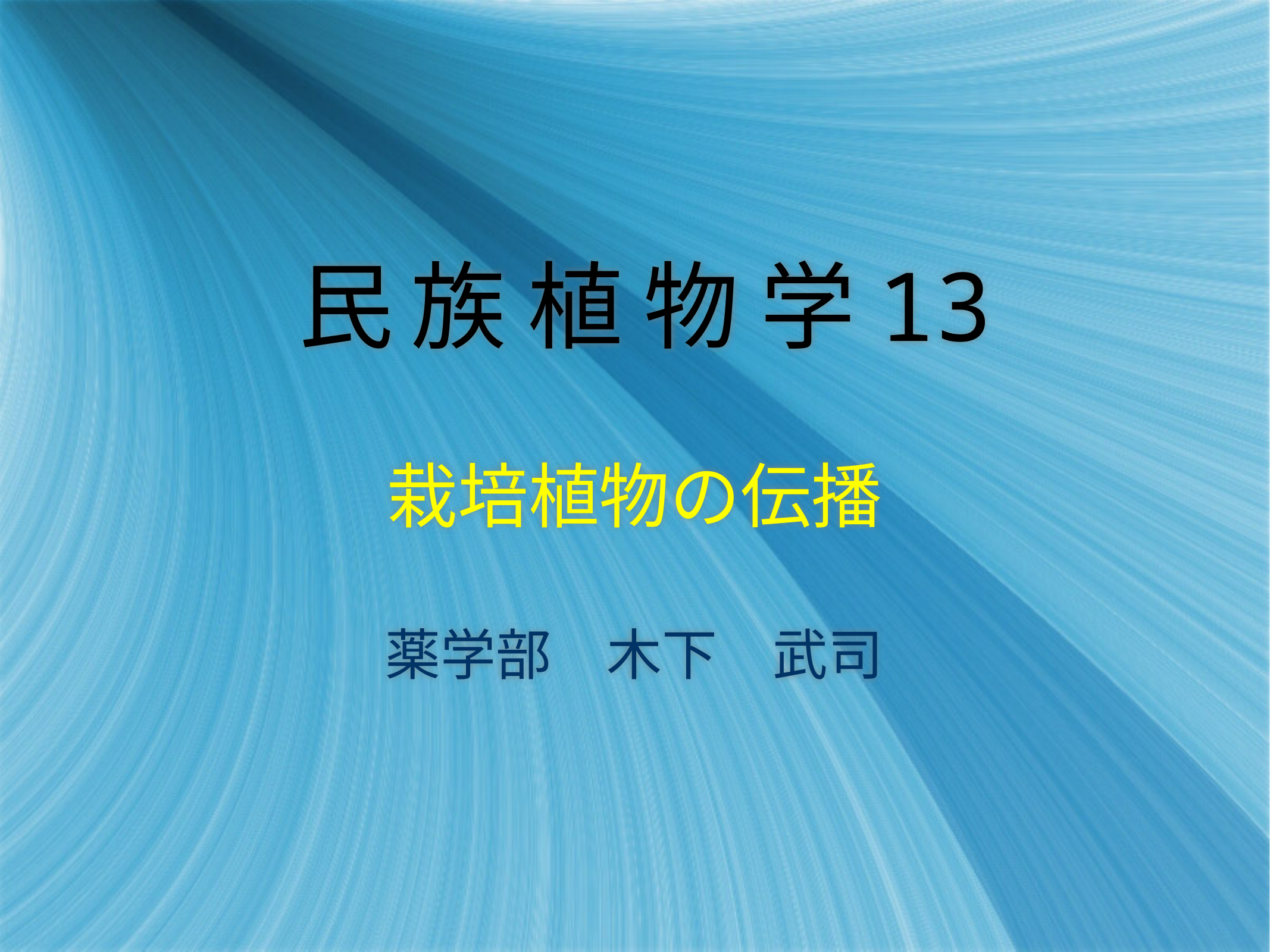

# 民 族 植 物 学13
栽培植物の伝播

薬学部　木下　武司